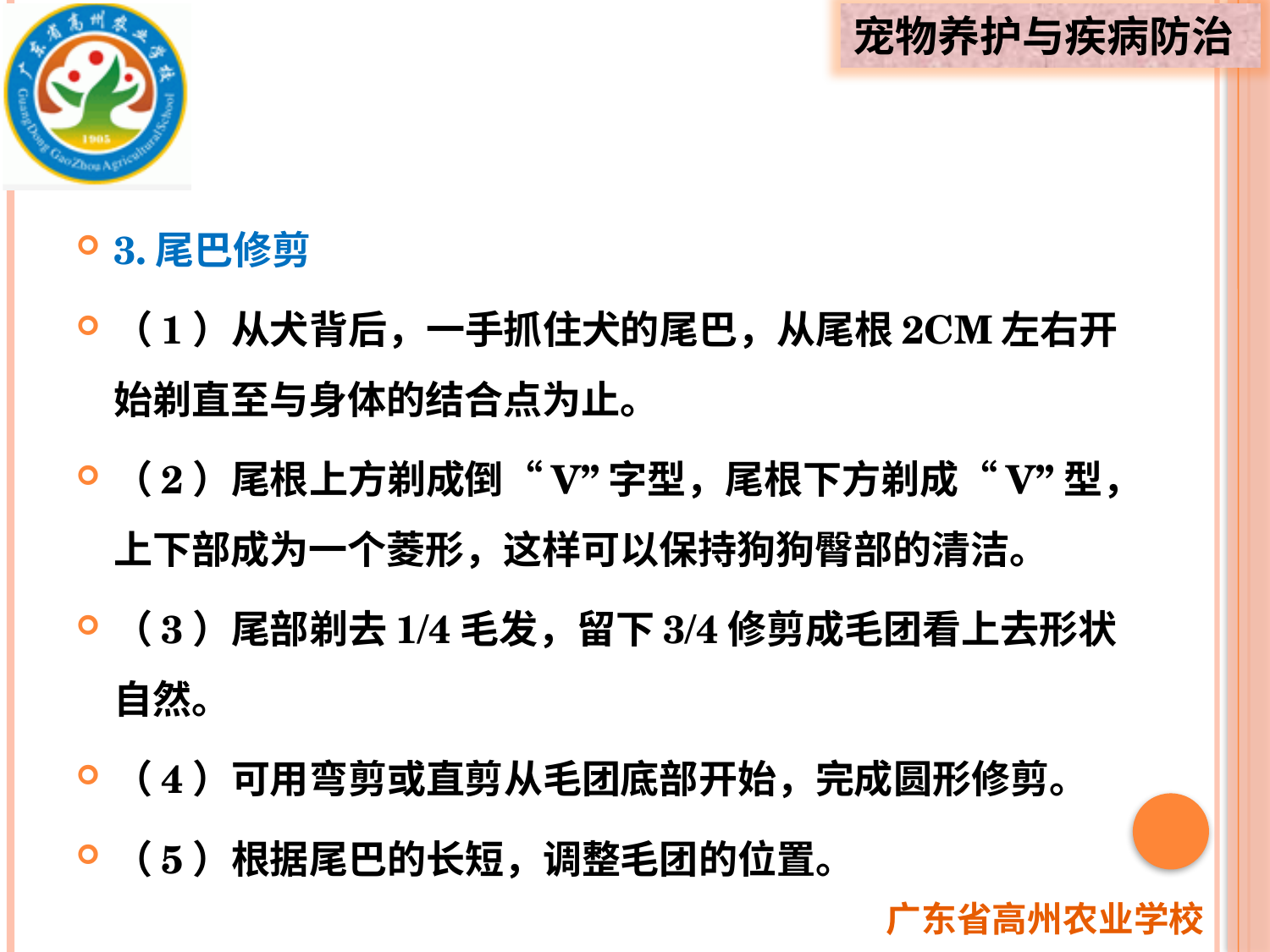

3.尾巴修剪
（1）从犬背后，一手抓住犬的尾巴，从尾根2CM左右开始剃直至与身体的结合点为止。
（2）尾根上方剃成倒“V”字型，尾根下方剃成“V”型，上下部成为一个菱形，这样可以保持狗狗臀部的清洁。
（3）尾部剃去1/4毛发，留下3/4修剪成毛团看上去形状自然。
（4）可用弯剪或直剪从毛团底部开始，完成圆形修剪。
（5）根据尾巴的长短，调整毛团的位置。